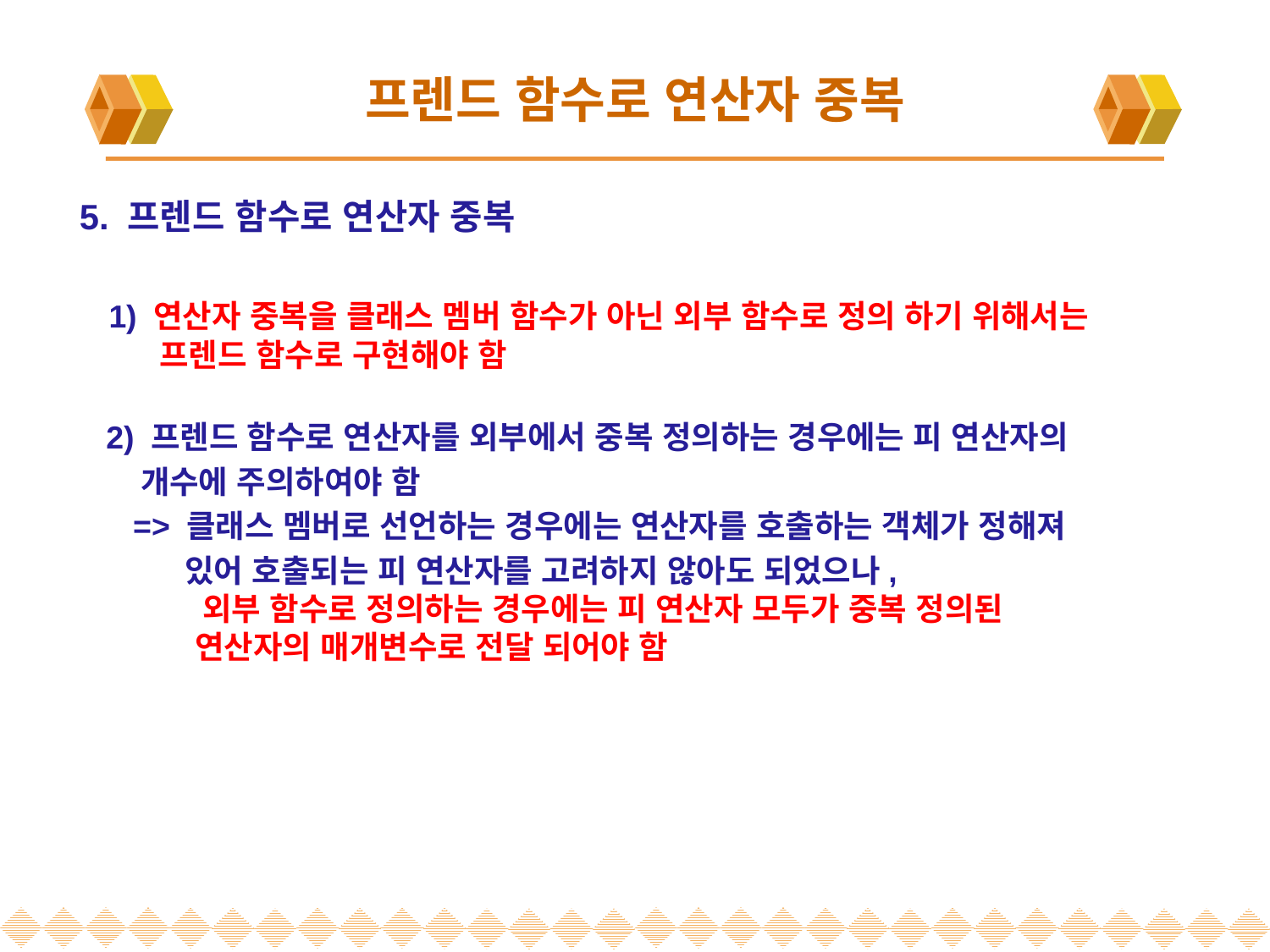

# 프렌드 함수로 연산자 중복
5. 프렌드 함수로 연산자 중복

   1) 연산자 중복을 클래스 멤버 함수가 아닌 외부 함수로 정의 하기 위해서는
  프렌드 함수로 구현해야 함
   2) 프렌드 함수로 연산자를 외부에서 중복 정의하는 경우에는 피 연산자의
      개수에 주의하여야 함
      => 클래스 멤버로 선언하는 경우에는 연산자를 호출하는 객체가 정해져
           있어 호출되는 피 연산자를 고려하지 않아도 되었으나,
      외부 함수로 정의하는 경우에는 피 연산자 모두가 중복 정의된
      연산자의 매개변수로 전달 되어야 함